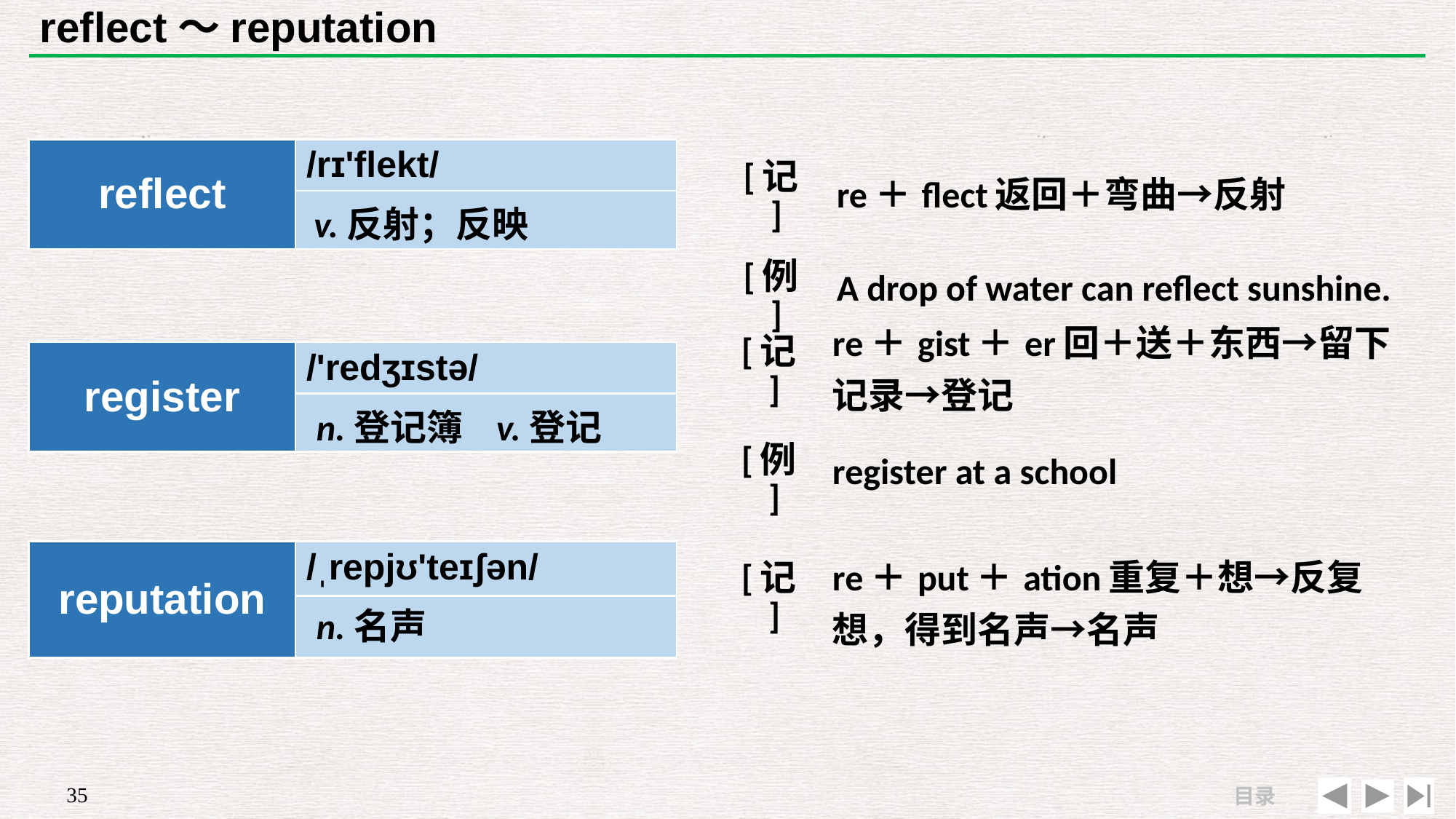

# reflect～reputation

| reflect | /rɪ'flekt/ |
| --- | --- |
|  |  |
| [记] | re＋flect返回＋弯曲→反射 |
| --- | --- |
| [例] | A drop of water can reflect sunshine. |
v.反射；反映
| [记] | re＋gist＋er回＋送＋东西→留下 记录→登记 |
| --- | --- |
| [例] | register at a school |
| register | /'redʒɪstə/ |
| --- | --- |
|  |  |
n.登记簿   v.登记
| reputation | /ˌrepjʊ'teɪʃən/ |
| --- | --- |
|  |  |
| [记] | re＋put＋ation重复＋想→反复想，得到名声→名声 |
| --- | --- |
|  |  |
n.名声